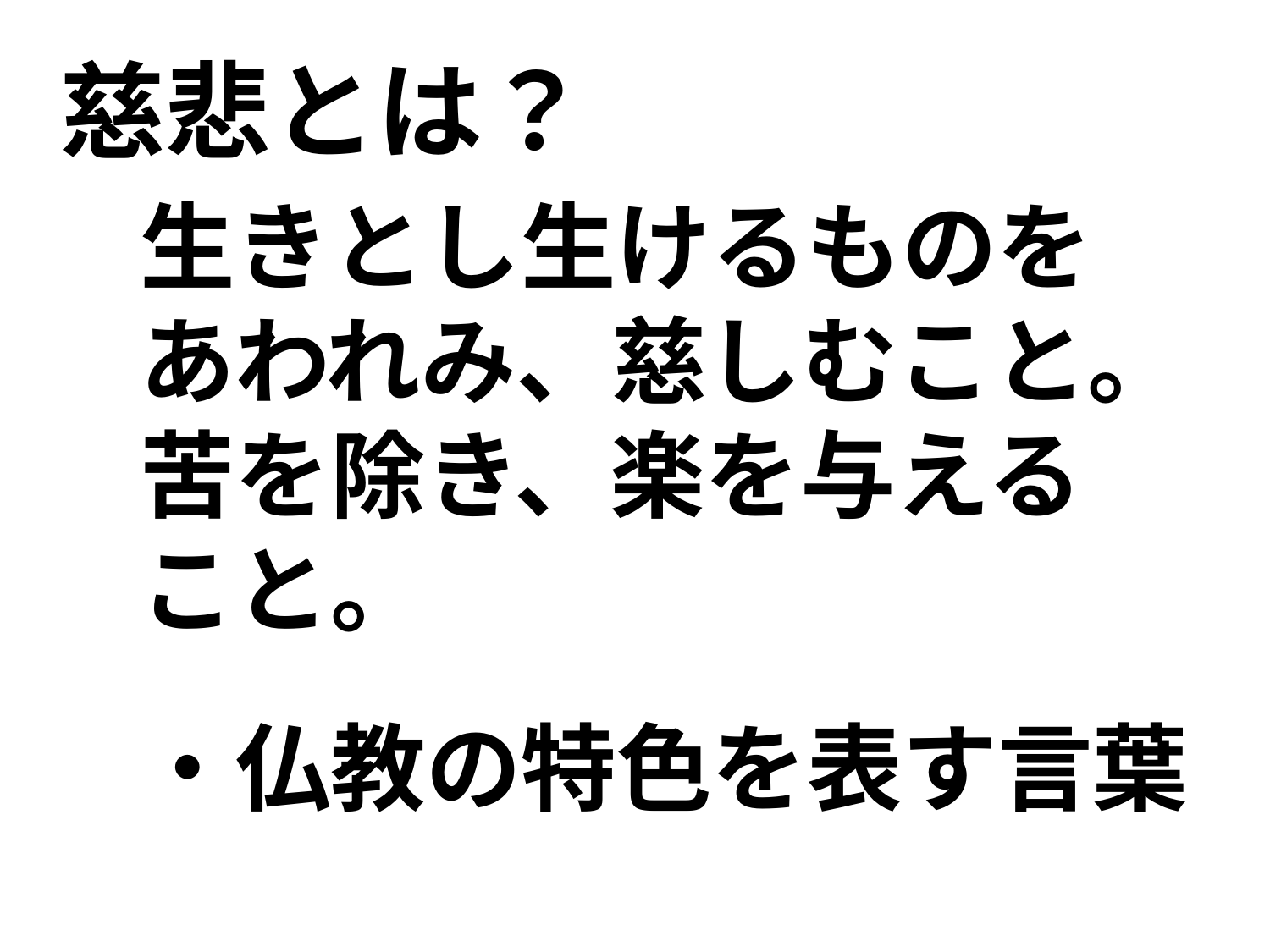

慈悲とは？
生きとし生けるものをあわれみ、慈しむこと。
苦を除き、楽を与えること。
・仏教の特色を表す言葉